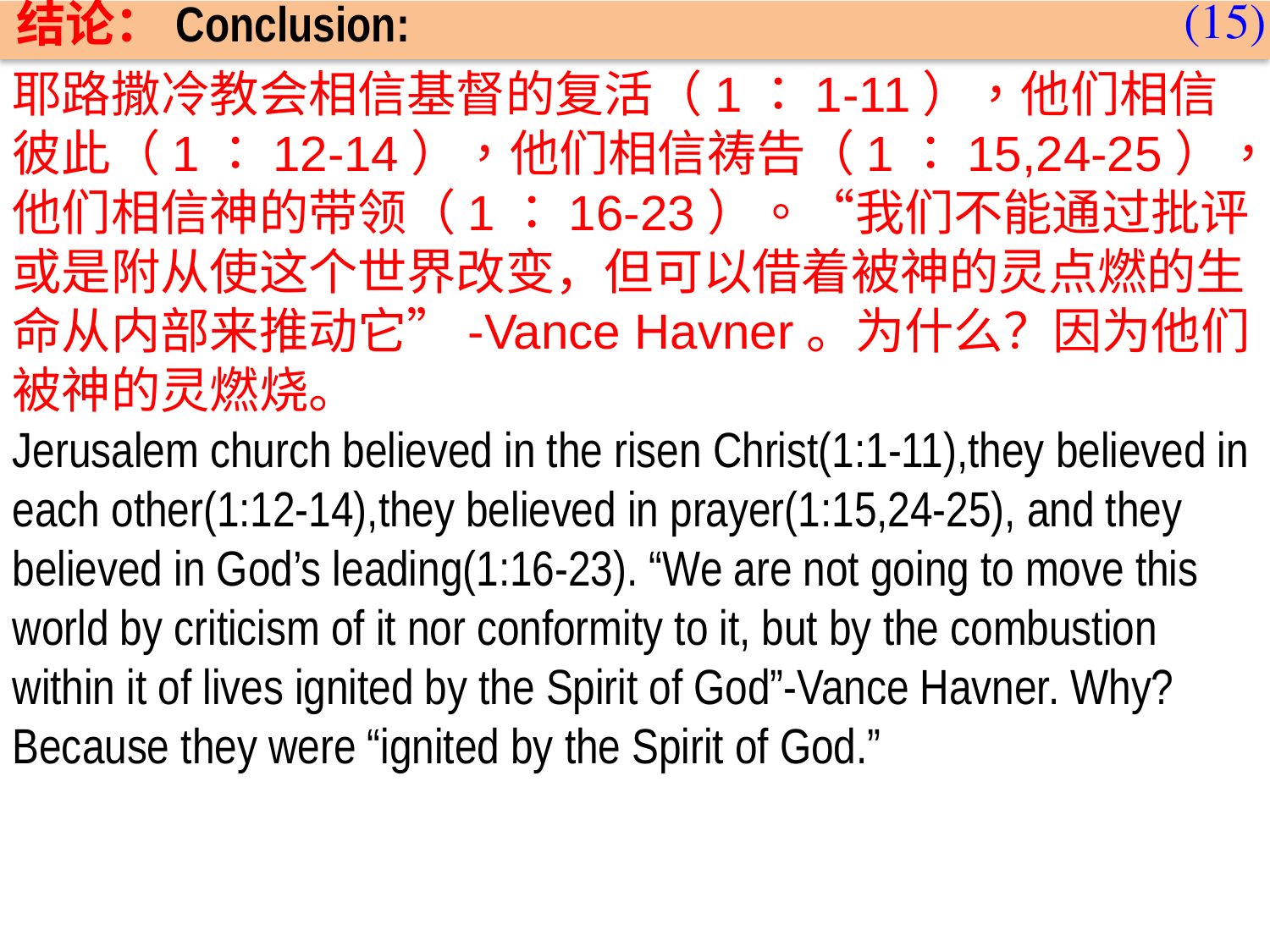

(15)
结论：Conclusion:

耶路撒冷教会相信基督的复活（1：1-11），他们相信彼此（1：12-14），他们相信祷告（1：15,24-25），他们相信神的带领（1：16-23）。“我们不能通过批评或是附从使这个世界改变，但可以借着被神的灵点燃的生命从内部来推动它”-Vance Havner。为什么？因为他们被神的灵燃烧。
Jerusalem church believed in the risen Christ(1:1-11),they believed in each other(1:12-14),they believed in prayer(1:15,24-25), and they believed in God’s leading(1:16-23). “We are not going to move this world by criticism of it nor conformity to it, but by the combustion within it of lives ignited by the Spirit of God”-Vance Havner. Why? Because they were “ignited by the Spirit of God.”